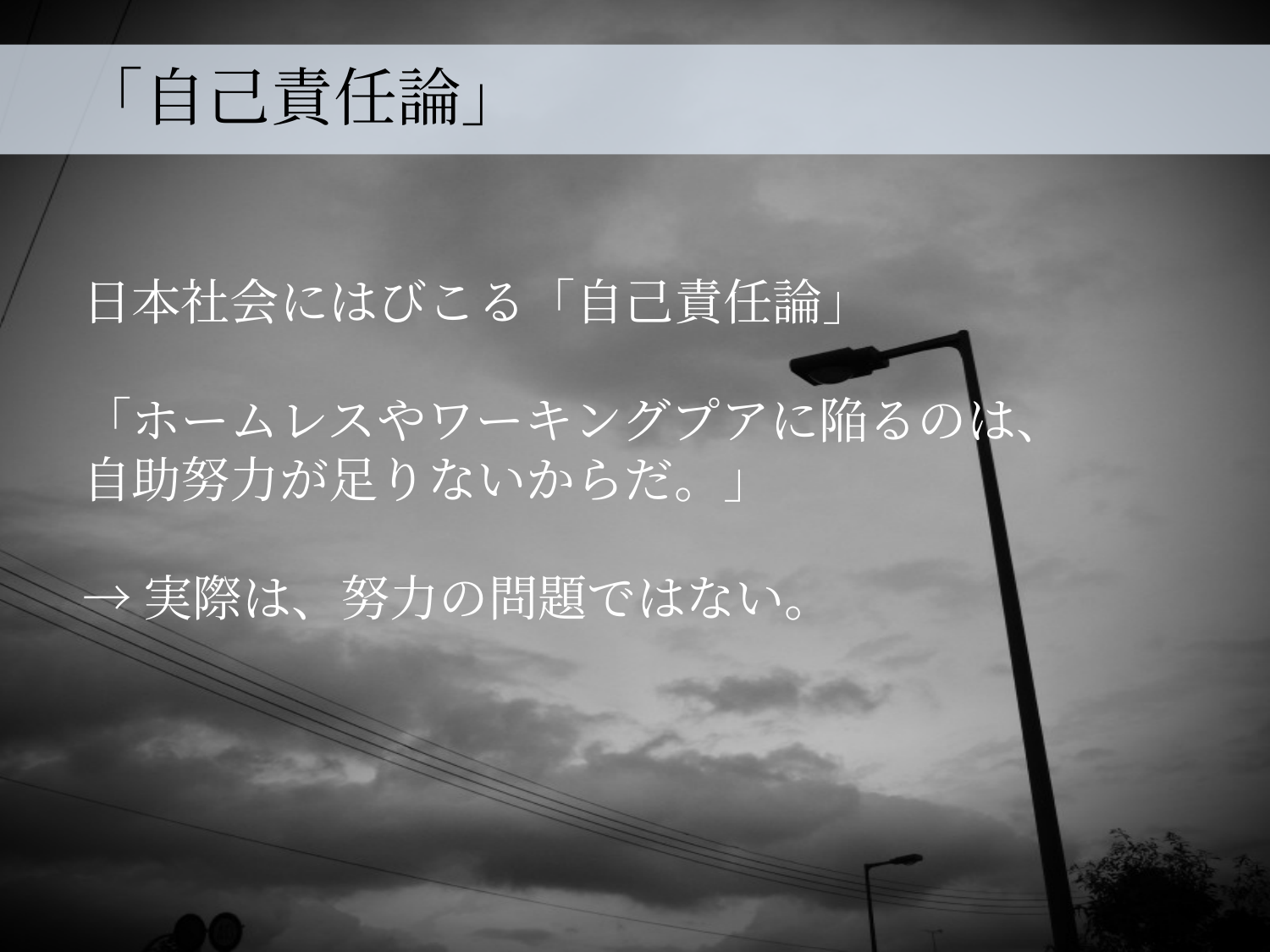

「自己責任論」
日本社会にはびこる「自己責任論」

「ホームレスやワーキングプアに陥るのは、
自助努力が足りないからだ。」

→実際は、努力の問題ではない。